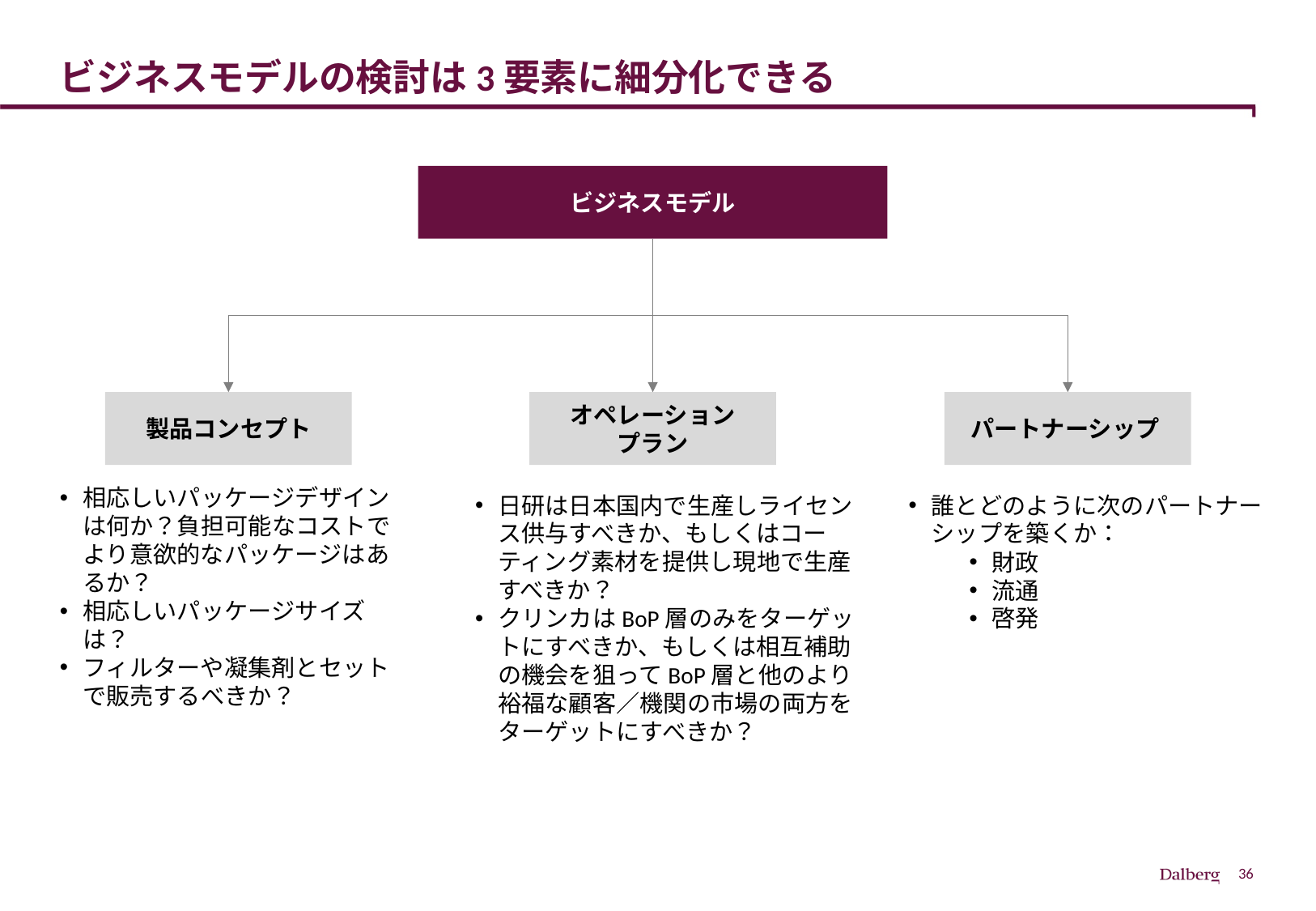

# ビジネスモデルの検討は3要素に細分化できる
ビジネスモデル
オペレーション
プラン
パートナーシップ
製品コンセプト
相応しいパッケージデザインは何か？負担可能なコストでより意欲的なパッケージはあるか？
相応しいパッケージサイズは？
フィルターや凝集剤とセットで販売するべきか？
日研は日本国内で生産しライセンス供与すべきか、もしくはコーティング素材を提供し現地で生産すべきか？
クリンカはBoP層のみをターゲットにすべきか、もしくは相互補助の機会を狙ってBoP層と他のより裕福な顧客／機関の市場の両方をターゲットにすべきか？
誰とどのように次のパートナーシップを築くか：
財政
流通
啓発